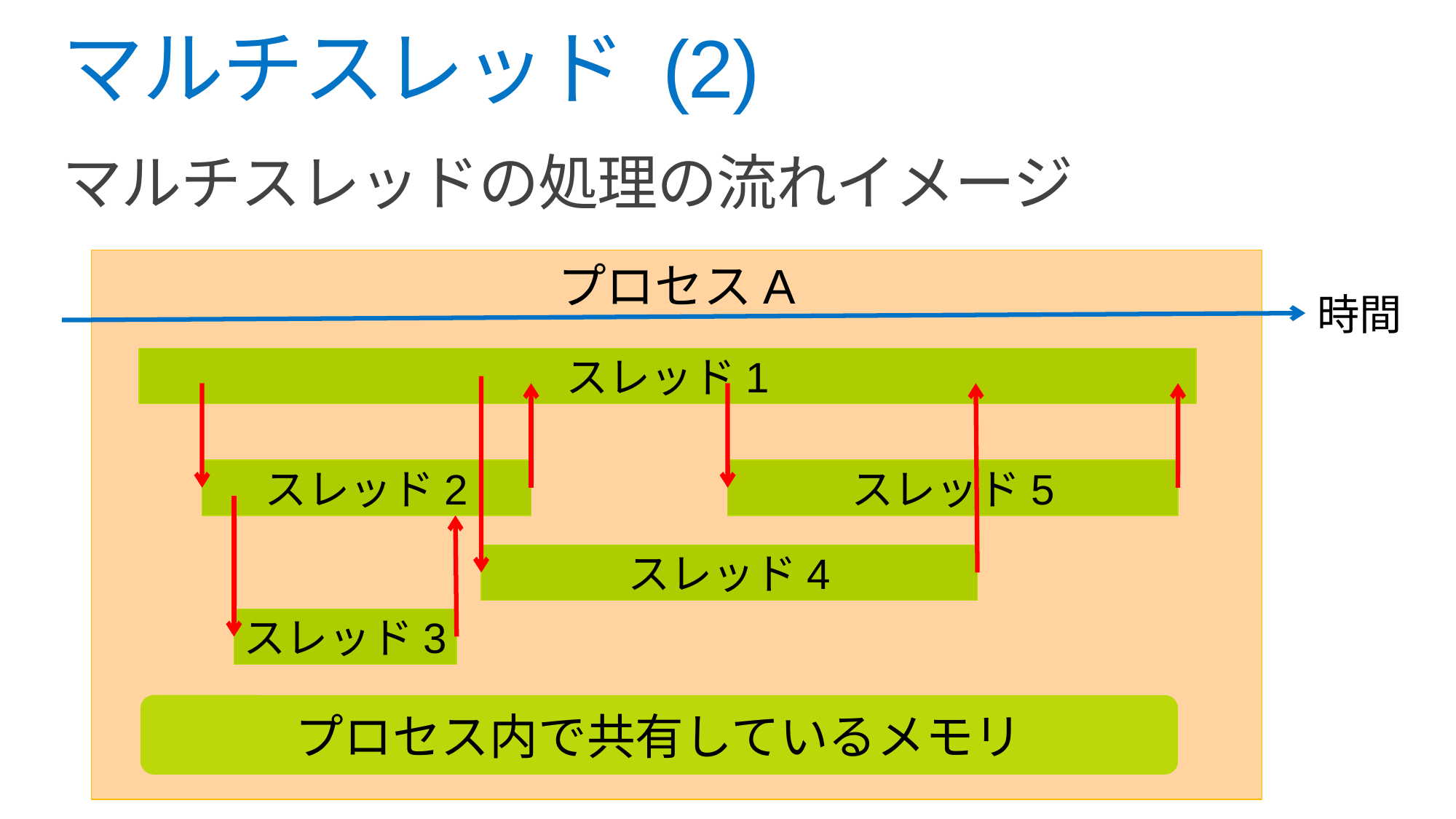

# マルチスレッド (2)
マルチスレッドの処理の流れイメージ
プロセスA
時間
スレッド1
スレッド2
スレッド5
スレッド4
スレッド3
プロセス内で共有しているメモリ